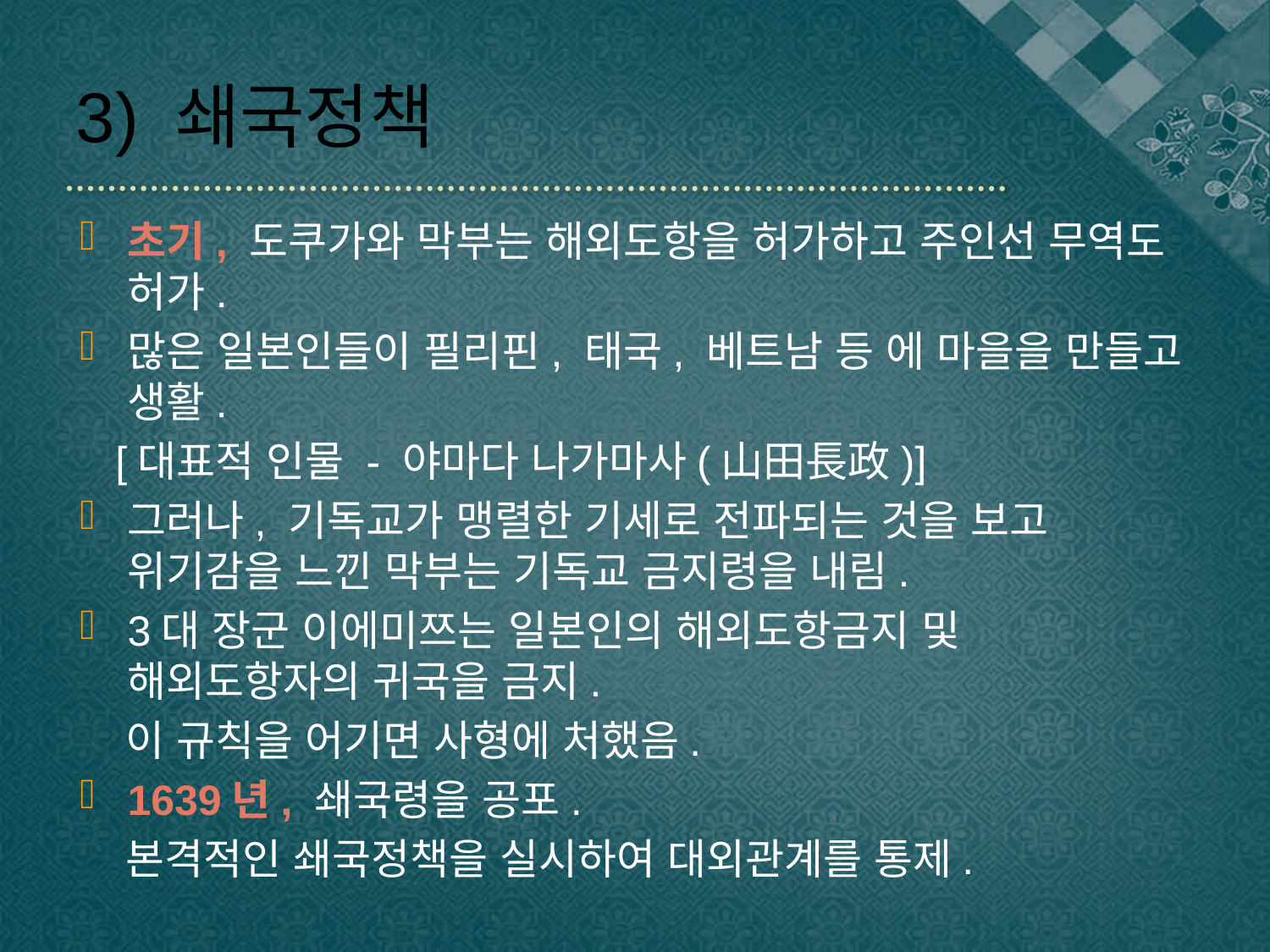

# 3) 쇄국정책
초기, 도쿠가와 막부는 해외도항을 허가하고 주인선 무역도 허가.
많은 일본인들이 필리핀, 태국, 베트남 등 에 마을을 만들고 생활.
   [대표적 인물 - 야마다 나가마사(山田長政)]
그러나, 기독교가 맹렬한 기세로 전파되는 것을 보고 위기감을 느낀 막부는 기독교 금지령을 내림.
3대 장군 이에미쯔는 일본인의 해외도항금지 및 해외도항자의 귀국을 금지.
   이 규칙을 어기면 사형에 처했음.
1639년, 쇄국령을 공포.
   본격적인 쇄국정책을 실시하여 대외관계를 통제.